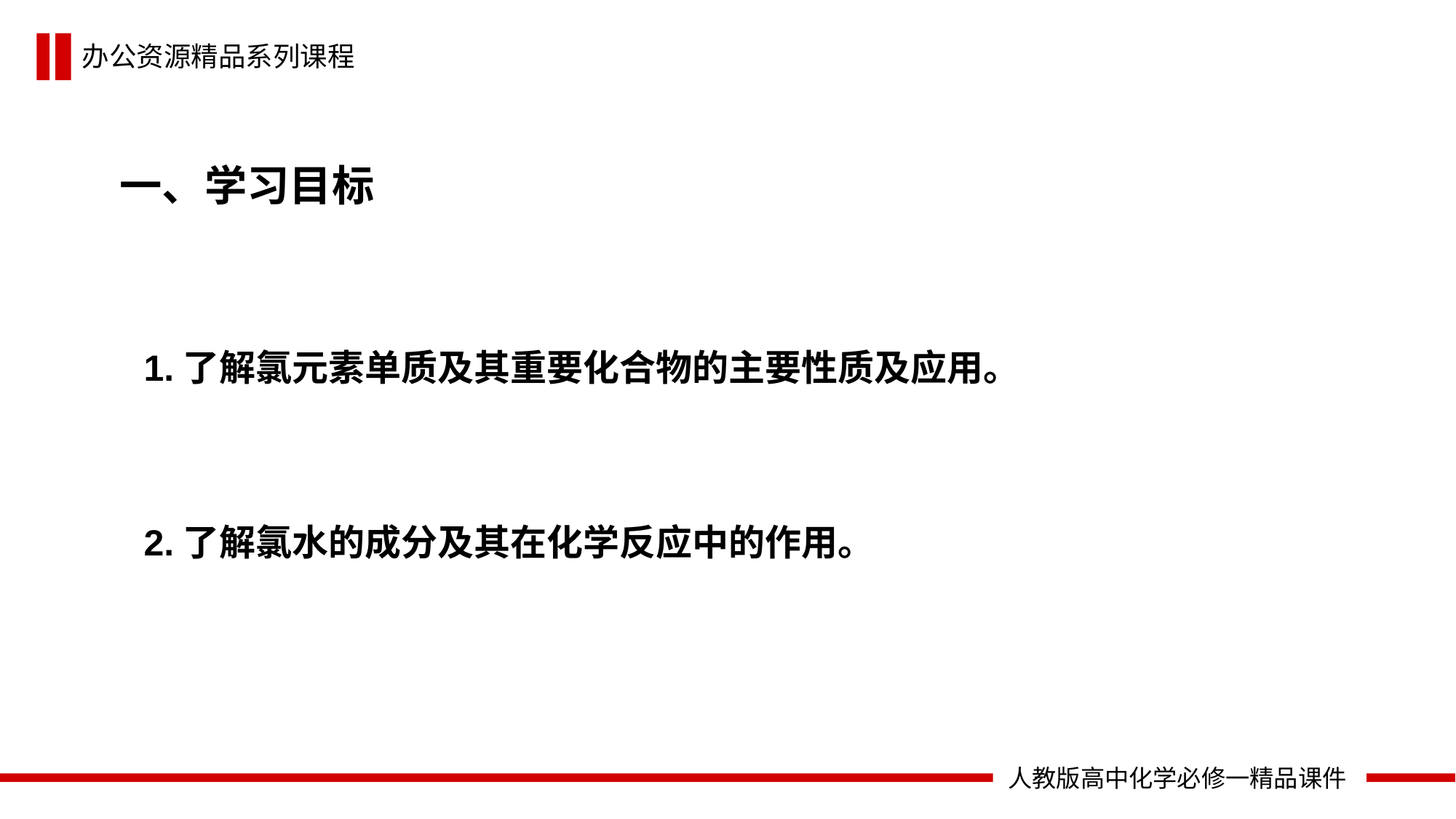

一、学习目标
1.了解氯元素单质及其重要化合物的主要性质及应用。

2.了解氯水的成分及其在化学反应中的作用。